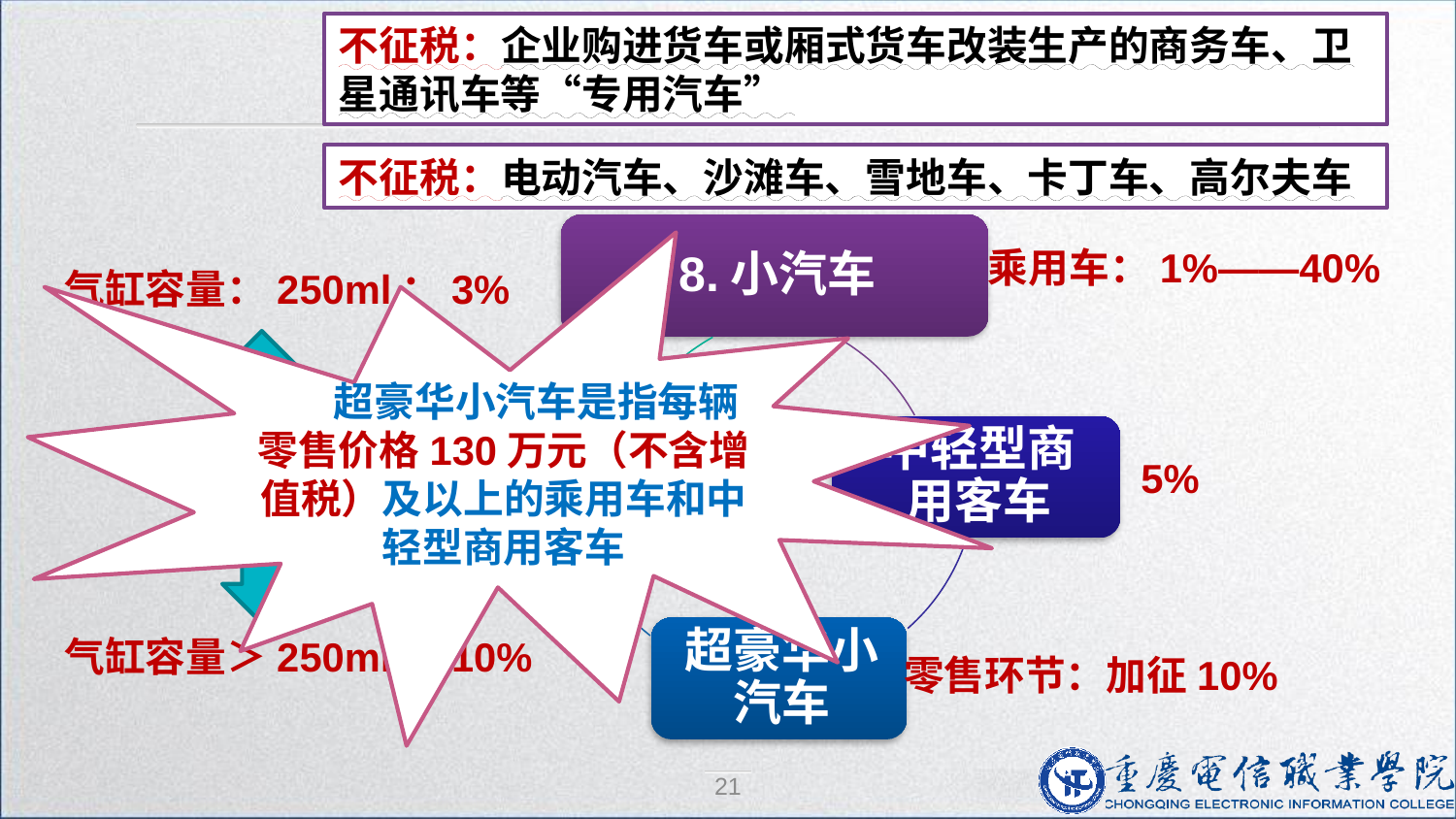

不征税：企业购进货车或厢式货车改装生产的商务车、卫星通讯车等“专用汽车”
二、税目及税率
不征税：电动汽车、沙滩车、雪地车、卡丁车、高尔夫车
8.小汽车
中轻型商用客车
超豪华小汽车
7.摩托车
      超豪华小汽车是指每辆零售价格130万元（不含增值税）及以上的乘用车和中轻型商用客车
乘用车：1%——40%
气缸容量：250ml：3%

5%
气缸容量＞250ml：10%
零售环节：加征10%
21